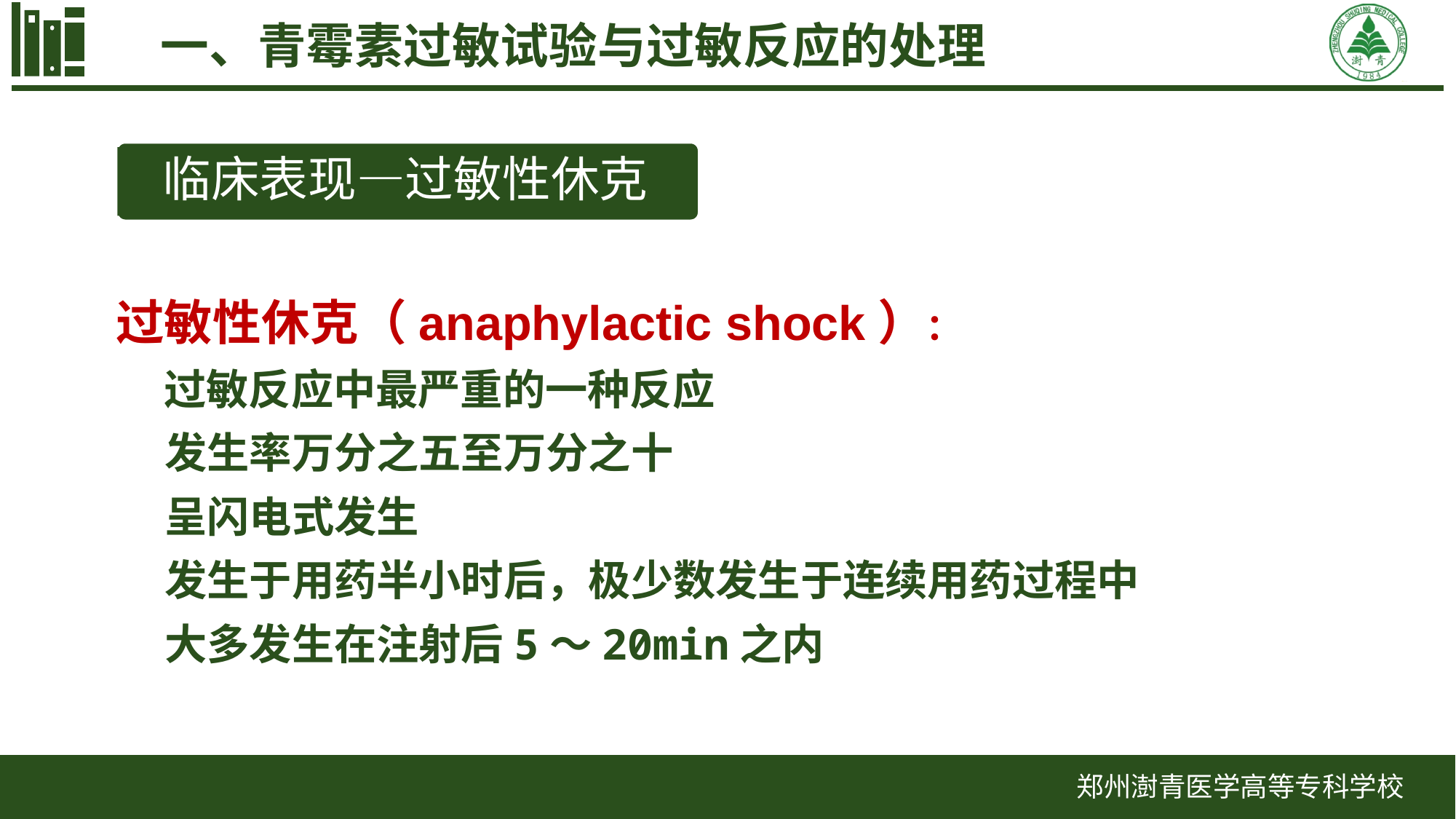

一、青霉素过敏试验与过敏反应的处理

临床表现—过敏性休克
过敏性休克（anaphylactic shock）：
    过敏反应中最严重的一种反应
    发生率万分之五至万分之十
    呈闪电式发生
    发生于用药半小时后，极少数发生于连续用药过程中
    大多发生在注射后5～20min之内

郑州澍青医学高等专科学校